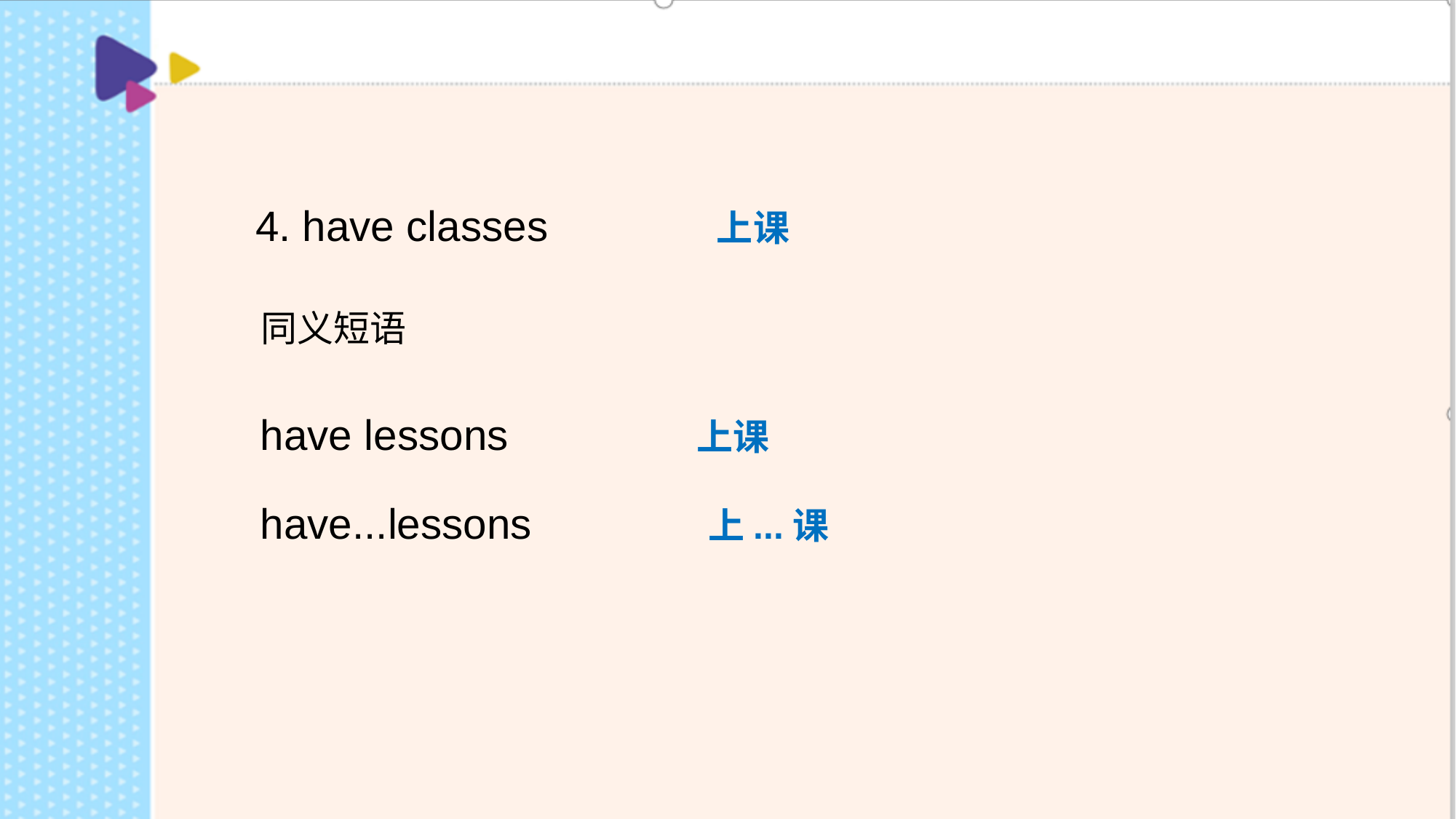

4. have classes               上课
同义短语
have lessons               上课
have...lessons              上...课